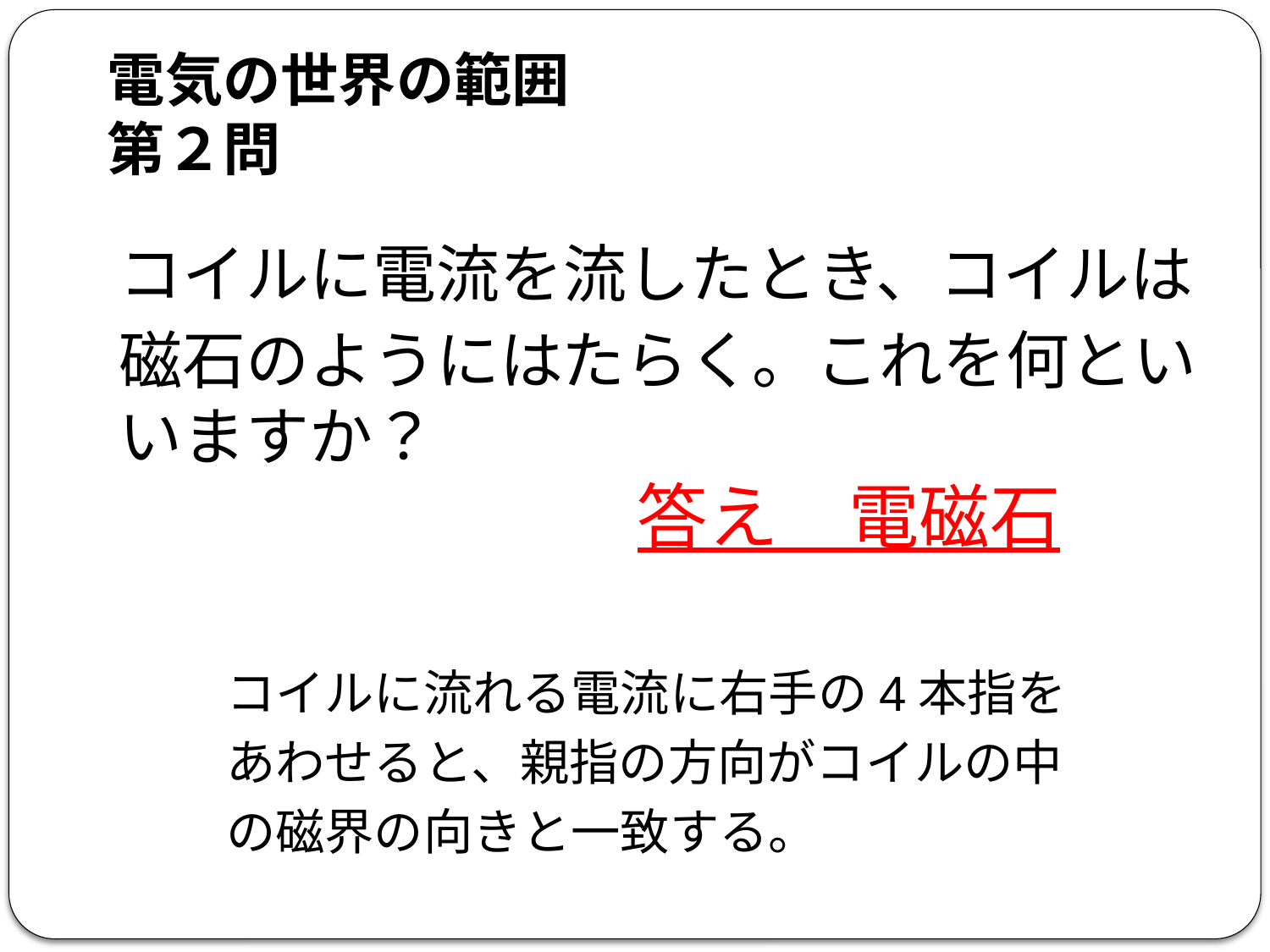

# 電気の世界の範囲 第２問
コイルに電流を流したとき、コイルは
磁石のようにはたらく。これを何といいますか？
答え　電磁石
コイルに流れる電流に右手の4本指を
あわせると、親指の方向がコイルの中
の磁界の向きと一致する。